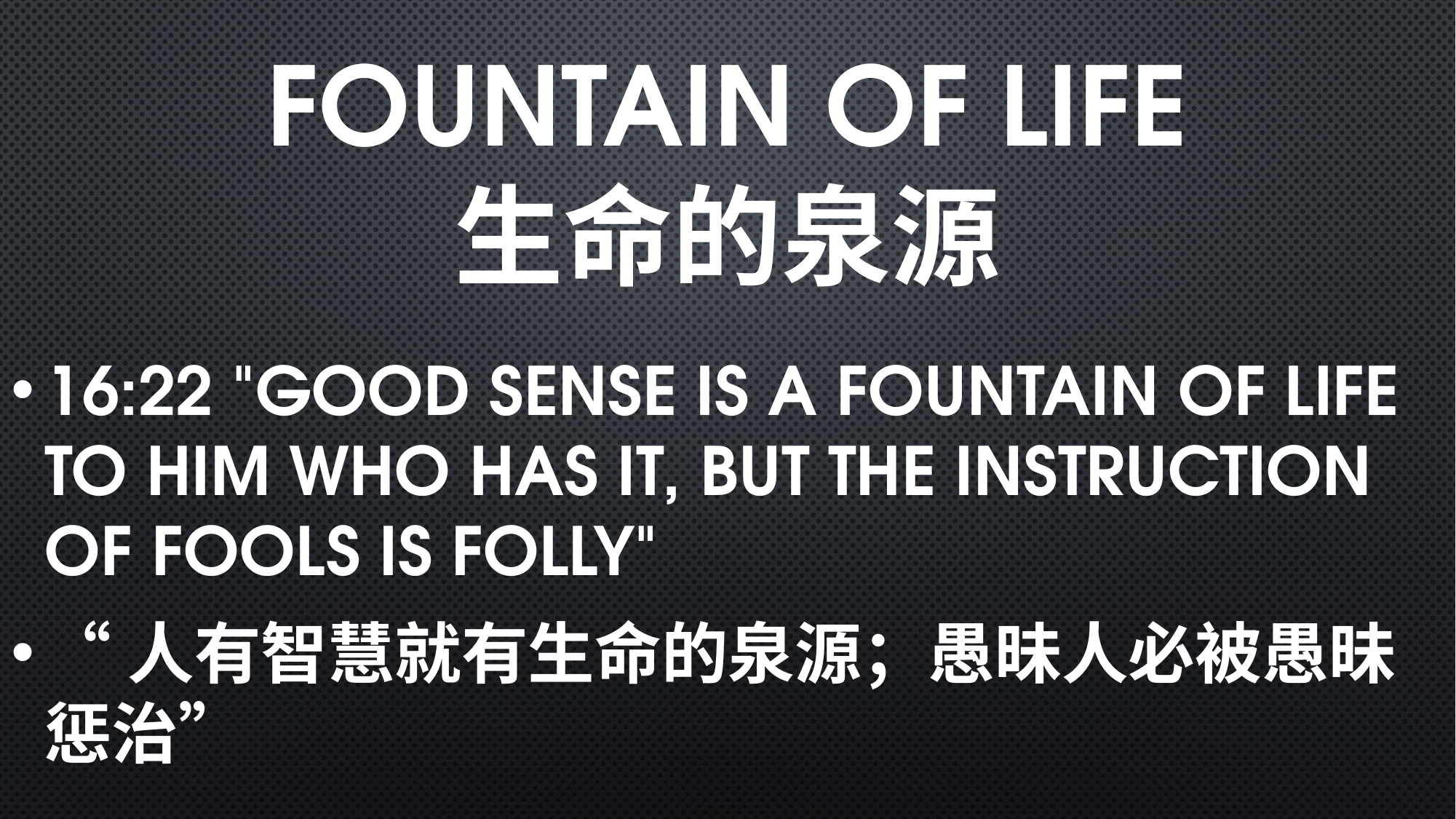

# FOUNTAIN OF LIFE 生命的泉源
16:22 "Good sense is a fountain of life to him who has it, but the instruction of fools is folly"
“人有智慧就有生命的泉源；愚昧人必被愚昧惩治”